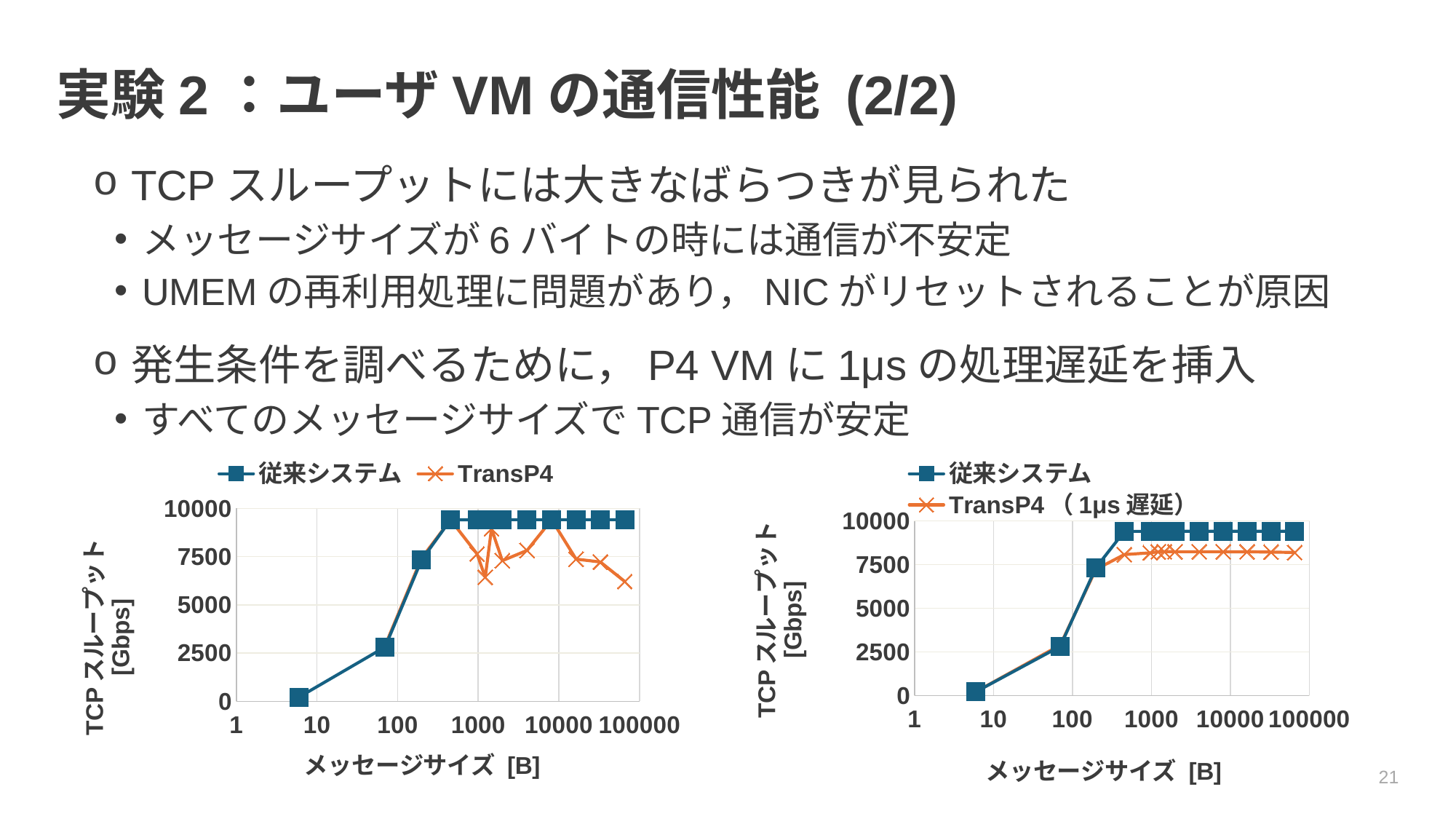

# 実験2：ユーザVMの通信性能 (2/2)
TCPスループットには大きなばらつきが見られた
メッセージサイズが6バイトの時には通信が不安定
UMEMの再利用処理に問題があり，NICがリセットされることが原因
発生条件を調べるために，P4 VMに1μsの処理遅延を挿入
すべてのメッセージサイズでTCP通信が安定

### Chart

| Category |  |  |
|---|---|---|

### Chart

| Category |  |  |
|---|---|---|
21